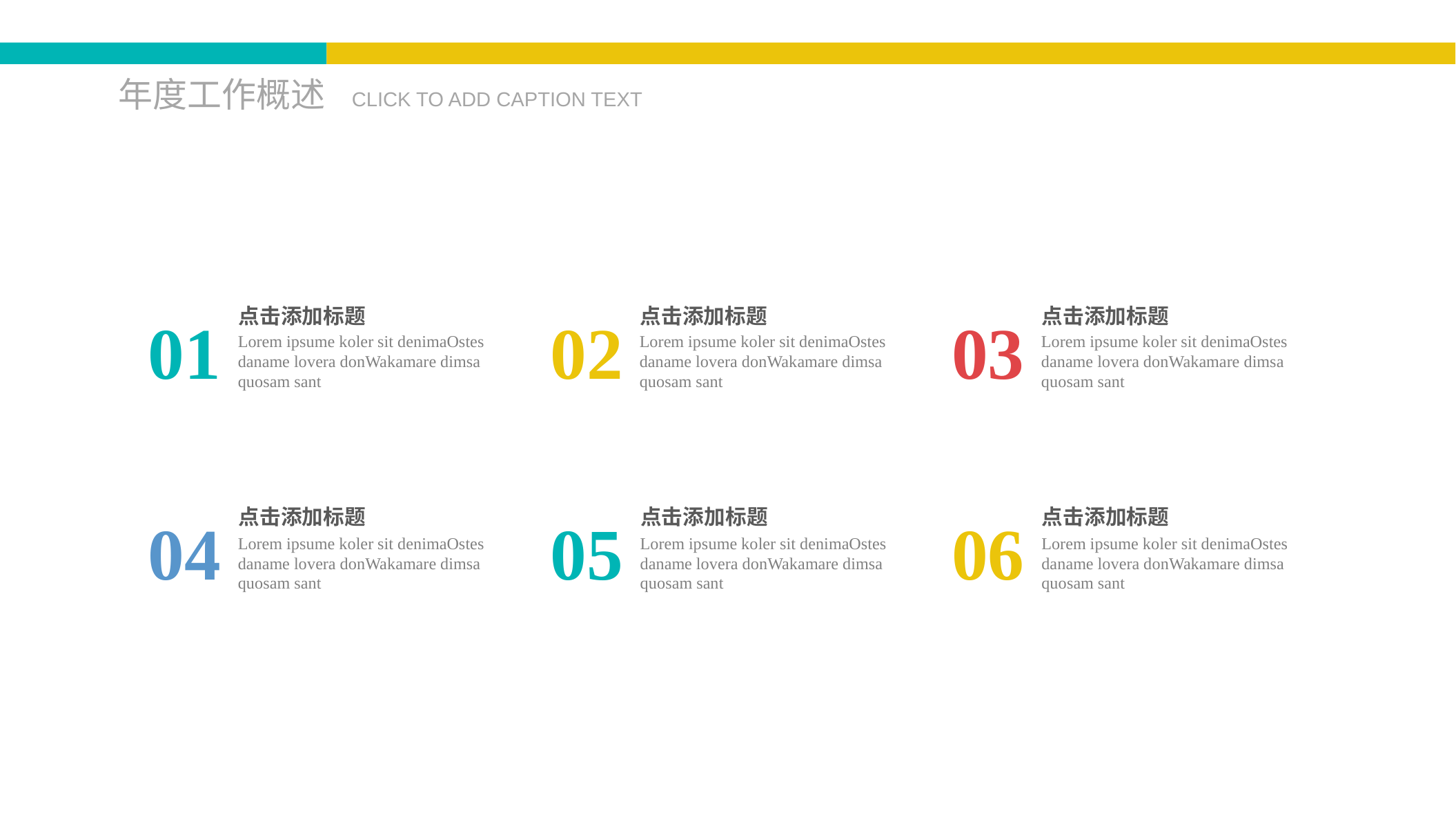

年度工作概述
CLICK TO ADD CAPTION TEXT
点击添加标题
Lorem ipsume koler sit denimaOstes daname lovera donWakamare dimsa quosam sant
点击添加标题
Lorem ipsume koler sit denimaOstes daname lovera donWakamare dimsa quosam sant
点击添加标题
Lorem ipsume koler sit denimaOstes daname lovera donWakamare dimsa quosam sant
01
02
03
点击添加标题
Lorem ipsume koler sit denimaOstes daname lovera donWakamare dimsa quosam sant
点击添加标题
Lorem ipsume koler sit denimaOstes daname lovera donWakamare dimsa quosam sant
点击添加标题
Lorem ipsume koler sit denimaOstes daname lovera donWakamare dimsa quosam sant
04
05
06